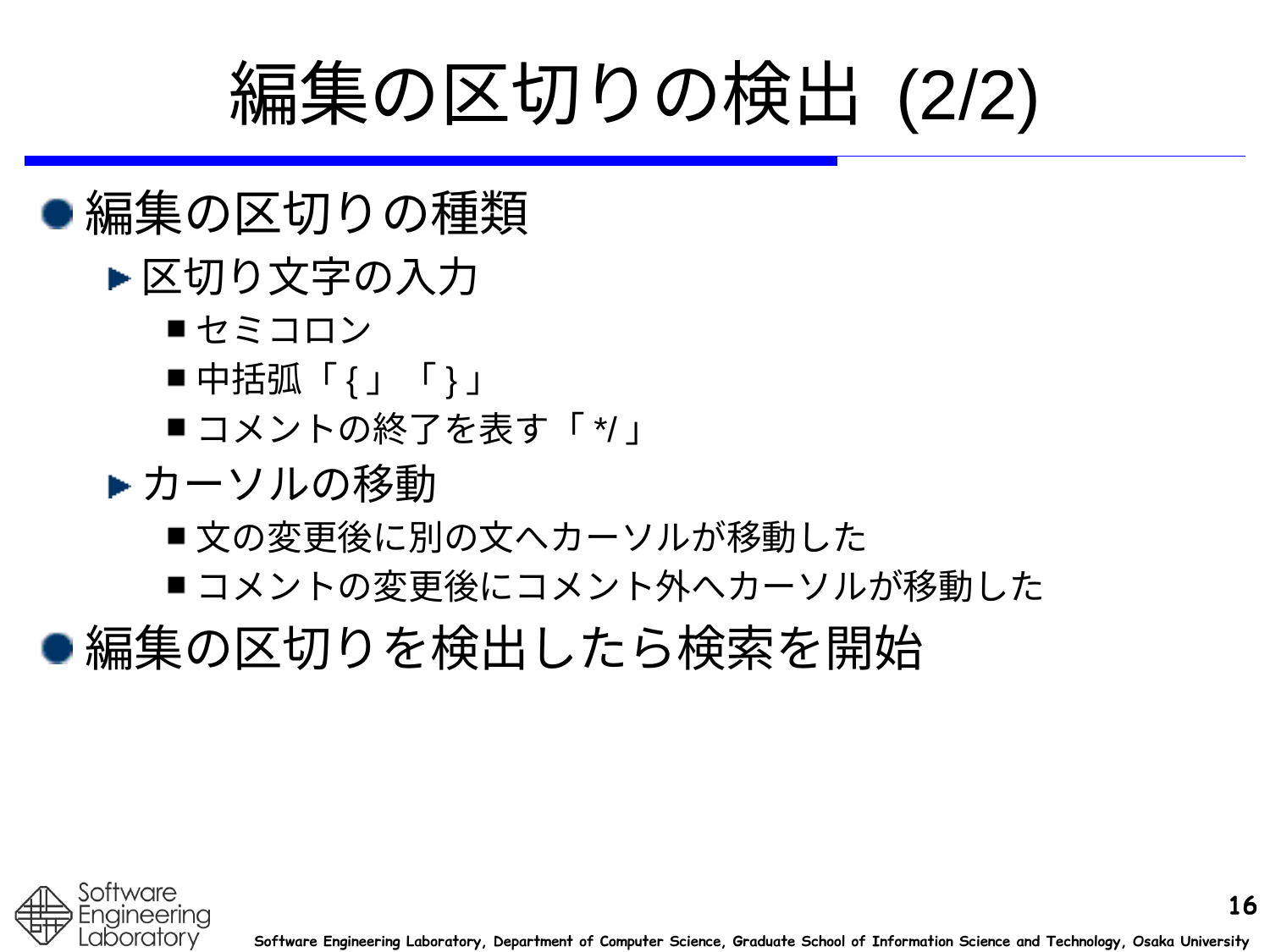

# 編集の区切りの検出 (2/2)
編集の区切りの種類
区切り文字の入力
セミコロン
中括弧「{」「}」
コメントの終了を表す「*/」
カーソルの移動
文の変更後に別の文へカーソルが移動した
コメントの変更後にコメント外へカーソルが移動した
編集の区切りを検出したら検索を開始